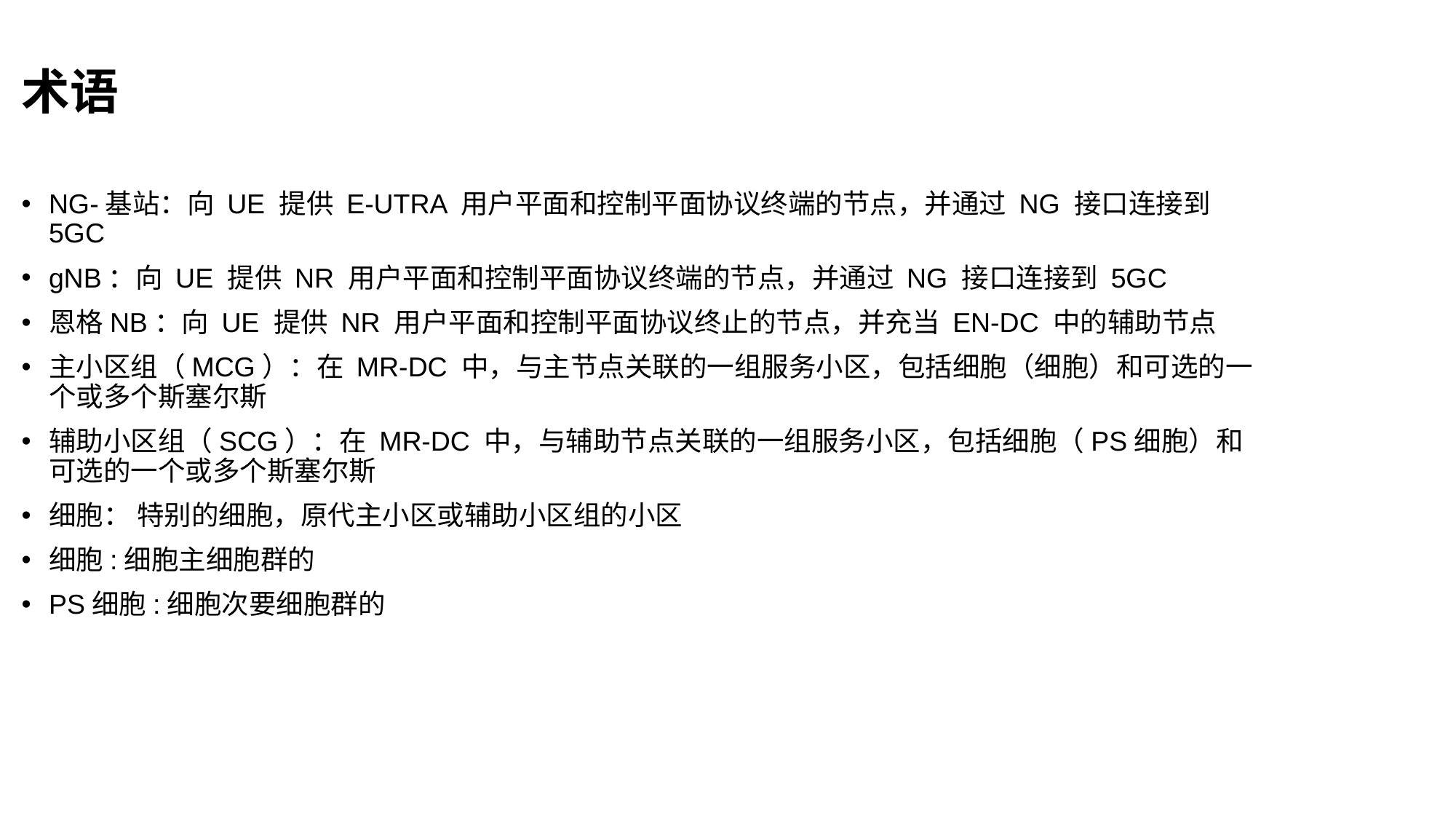

# 术语
NG-基站：向 UE 提供 E-UTRA 用户平面和控制平面协议终端的节点，并通过 NG 接口连接到 5GC
gNB：向 UE 提供 NR 用户平面和控制平面协议终端的节点，并通过 NG 接口连接到 5GC
恩格NB：向 UE 提供 NR 用户平面和控制平面协议终止的节点，并充当 EN-DC 中的辅助节点
主小区组（MCG）：在 MR-DC 中，与主节点关联的一组服务小区，包括细胞（细胞）和可选的一个或多个斯塞尔斯
辅助小区组（SCG）：在 MR-DC 中，与辅助节点关联的一组服务小区，包括细胞（PS细胞）和可选的一个或多个斯塞尔斯
细胞： 特别的细胞，原代主小区或辅助小区组的小区
细胞:细胞主细胞群的
PS细胞:细胞次要细胞群的